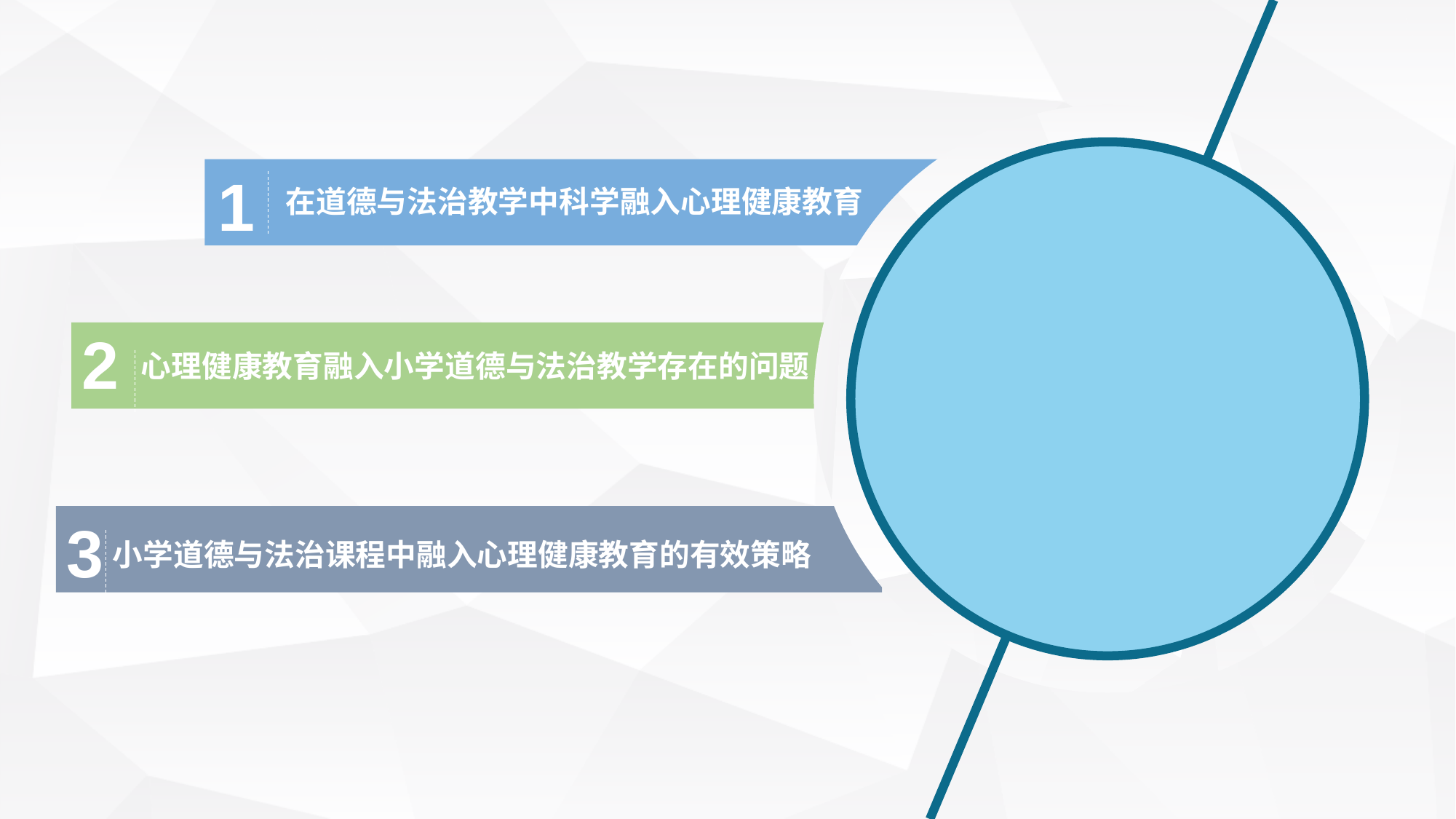

1

在道德与法治教学中科学融入心理健康教育
2

心理健康教育融入小学道德与法治教学存在的问题
3

小学道德与法治课程中融入心理健康教育的有效策略